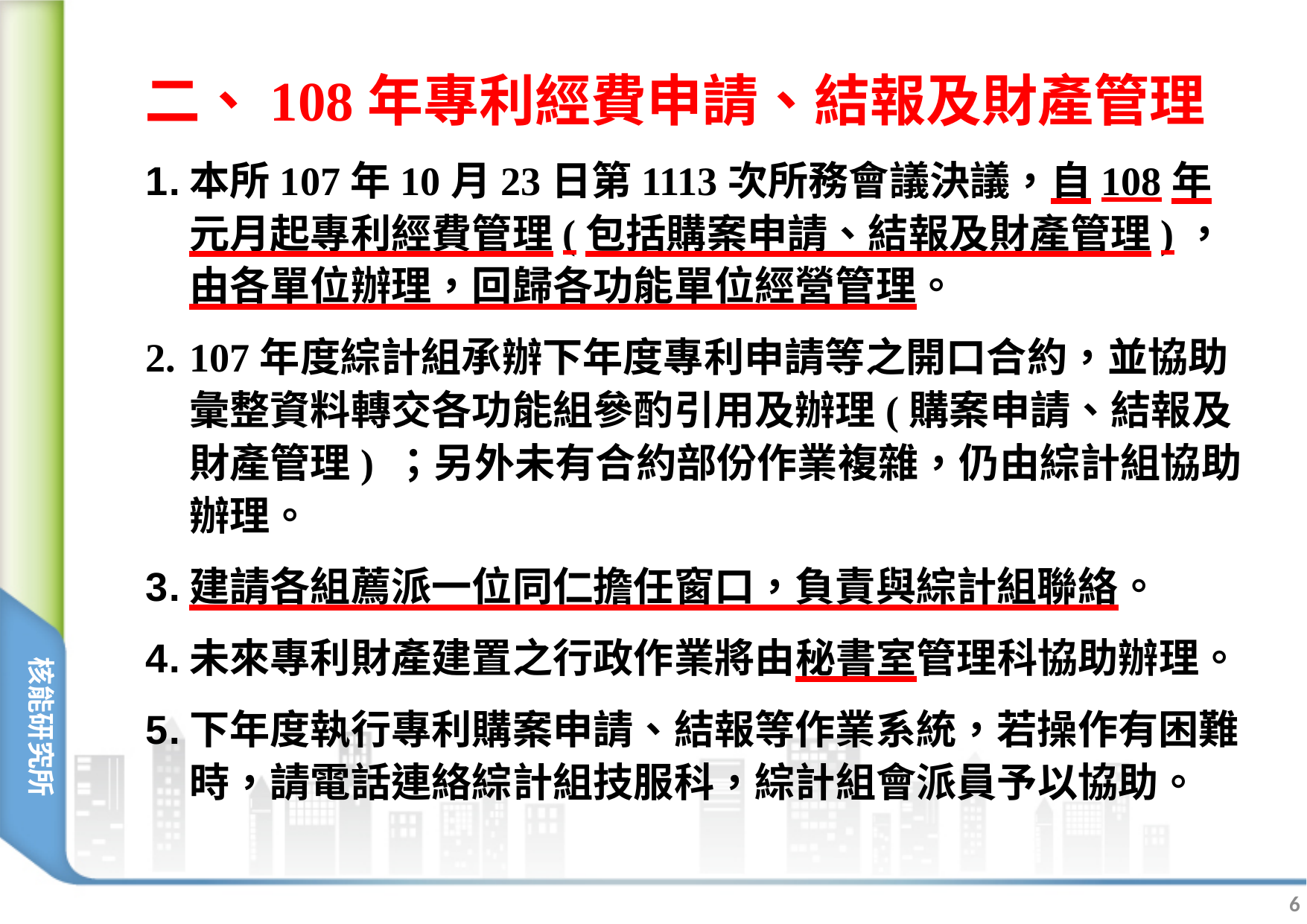

# 二、108年專利經費申請、結報及財產管理
本所107年10月23日第1113次所務會議決議，自108年元月起專利經費管理(包括購案申請、結報及財產管理)，由各單位辦理，回歸各功能單位經營管理。
107年度綜計組承辦下年度專利申請等之開口合約，並協助彙整資料轉交各功能組參酌引用及辦理(購案申請、結報及財產管理) ；另外未有合約部份作業複雜，仍由綜計組協助辦理。
建請各組薦派一位同仁擔任窗口，負責與綜計組聯絡。
未來專利財產建置之行政作業將由秘書室管理科協助辦理。
下年度執行專利購案申請、結報等作業系統，若操作有困難時，請電話連絡綜計組技服科，綜計組會派員予以協助。

6